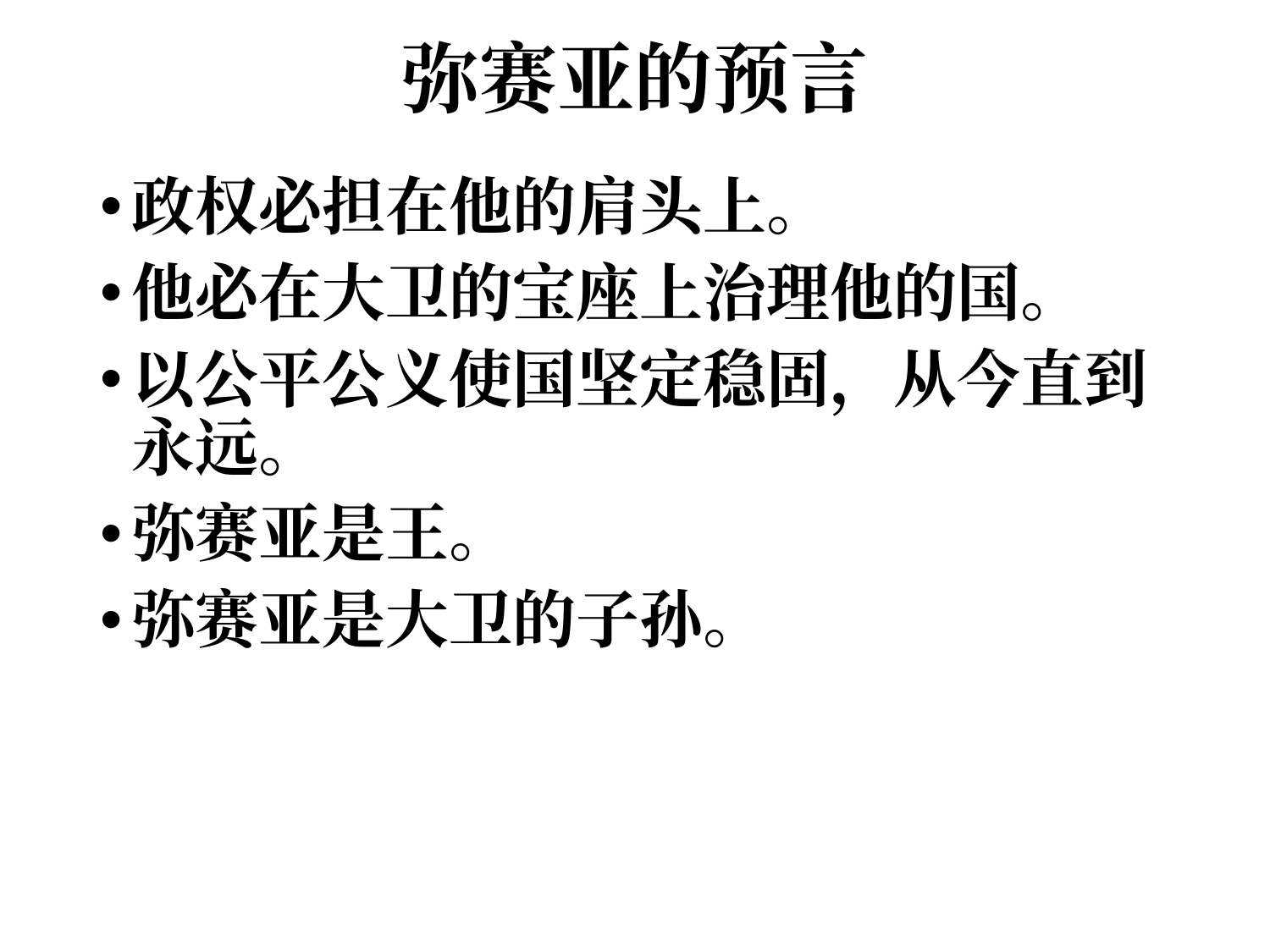

# 弥赛亚的预言
政权必担在他的肩头上。
他必在大卫的宝座上治理他的国。
以公平公义使国坚定稳固，从今直到永远。
弥赛亚是王。
弥赛亚是大卫的子孙。